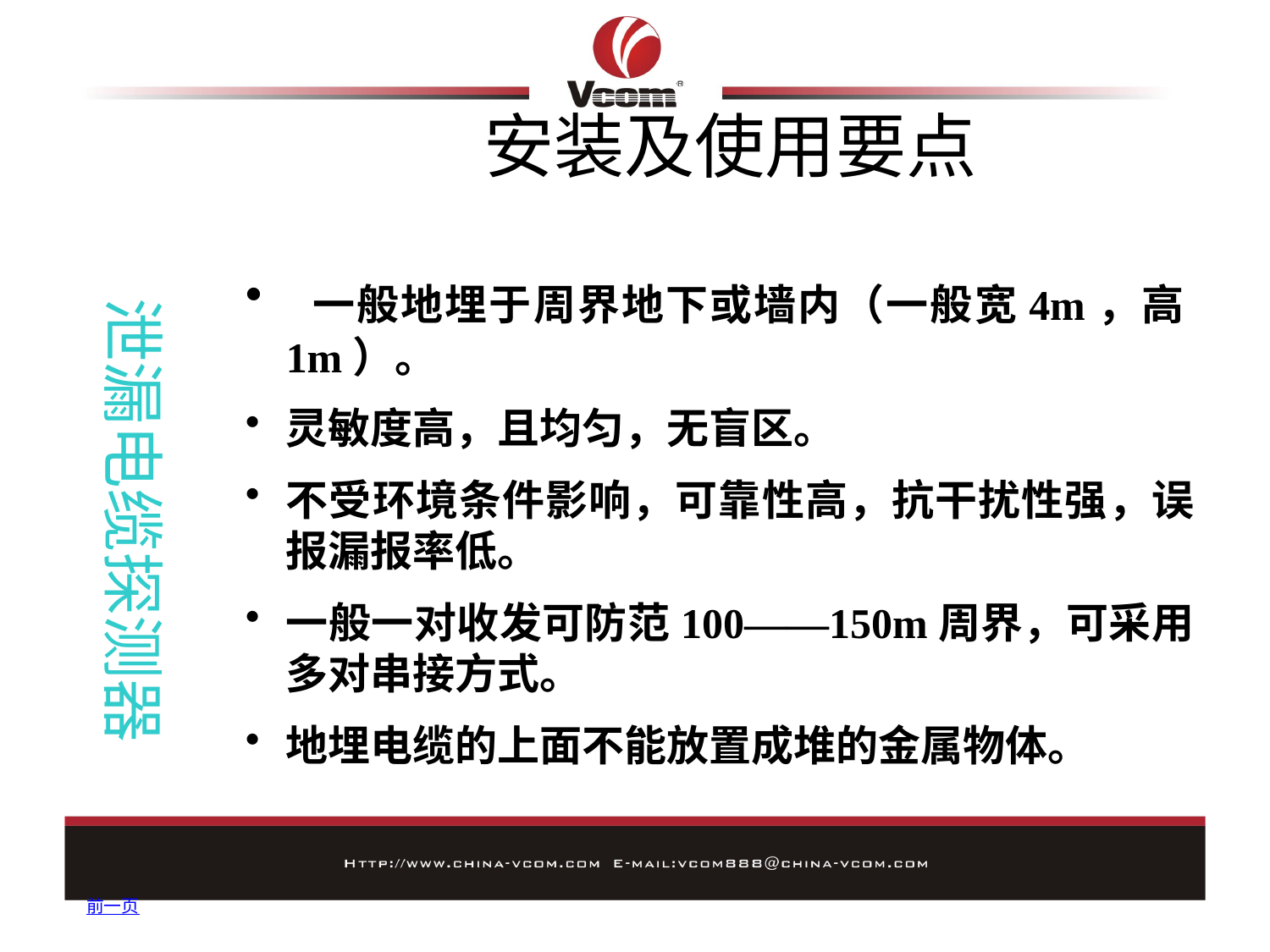

安装及使用要点

 一般地埋于周界地下或墙内（一般宽4m，高1m）。
灵敏度高，且均匀，无盲区。
不受环境条件影响，可靠性高，抗干扰性强，误报漏报率低。
一般一对收发可防范100——150m周界，可采用多对串接方式。
地埋电缆的上面不能放置成堆的金属物体。
泄漏电缆探测器
前一页